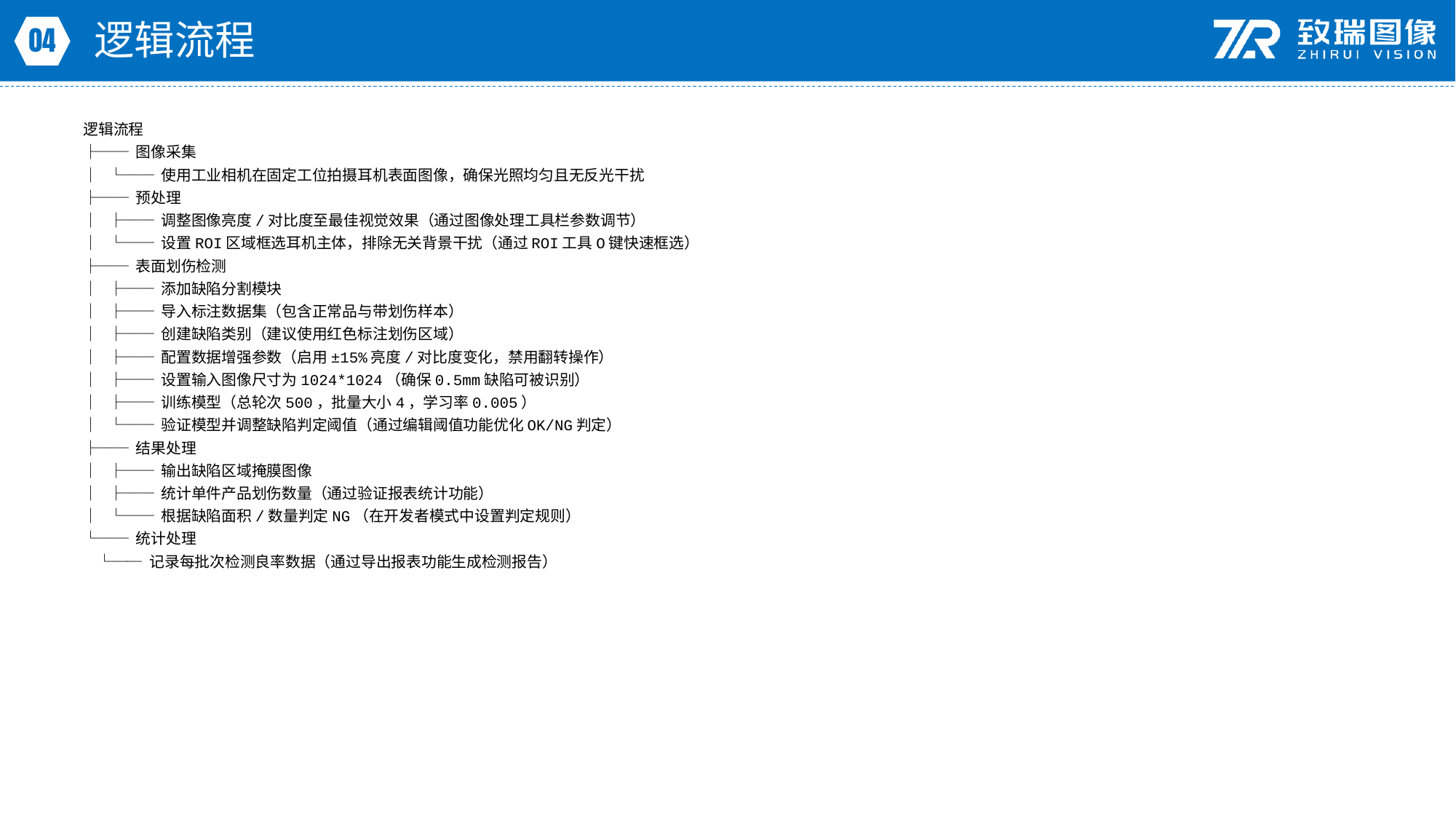

逻辑流程
04

逻辑流程
├── 图像采集
│   └── 使用工业相机在固定工位拍摄耳机表面图像，确保光照均匀且无反光干扰
├── 预处理
│   ├── 调整图像亮度/对比度至最佳视觉效果（通过图像处理工具栏参数调节）
│   └── 设置ROI区域框选耳机主体，排除无关背景干扰（通过ROI工具O键快速框选）
├── 表面划伤检测
│   ├── 添加缺陷分割模块
│   ├── 导入标注数据集（包含正常品与带划伤样本）
│   ├── 创建缺陷类别（建议使用红色标注划伤区域）
│   ├── 配置数据增强参数（启用±15%亮度/对比度变化，禁用翻转操作）
│   ├── 设置输入图像尺寸为1024*1024（确保0.5mm缺陷可被识别）
│   ├── 训练模型（总轮次500，批量大小4，学习率0.005）
│   └── 验证模型并调整缺陷判定阈值（通过编辑阈值功能优化OK/NG判定）
├── 结果处理
│   ├── 输出缺陷区域掩膜图像
│   ├── 统计单件产品划伤数量（通过验证报表统计功能）
│   └── 根据缺陷面积/数量判定NG（在开发者模式中设置判定规则）
└── 统计处理
    └── 记录每批次检测良率数据（通过导出报表功能生成检测报告）